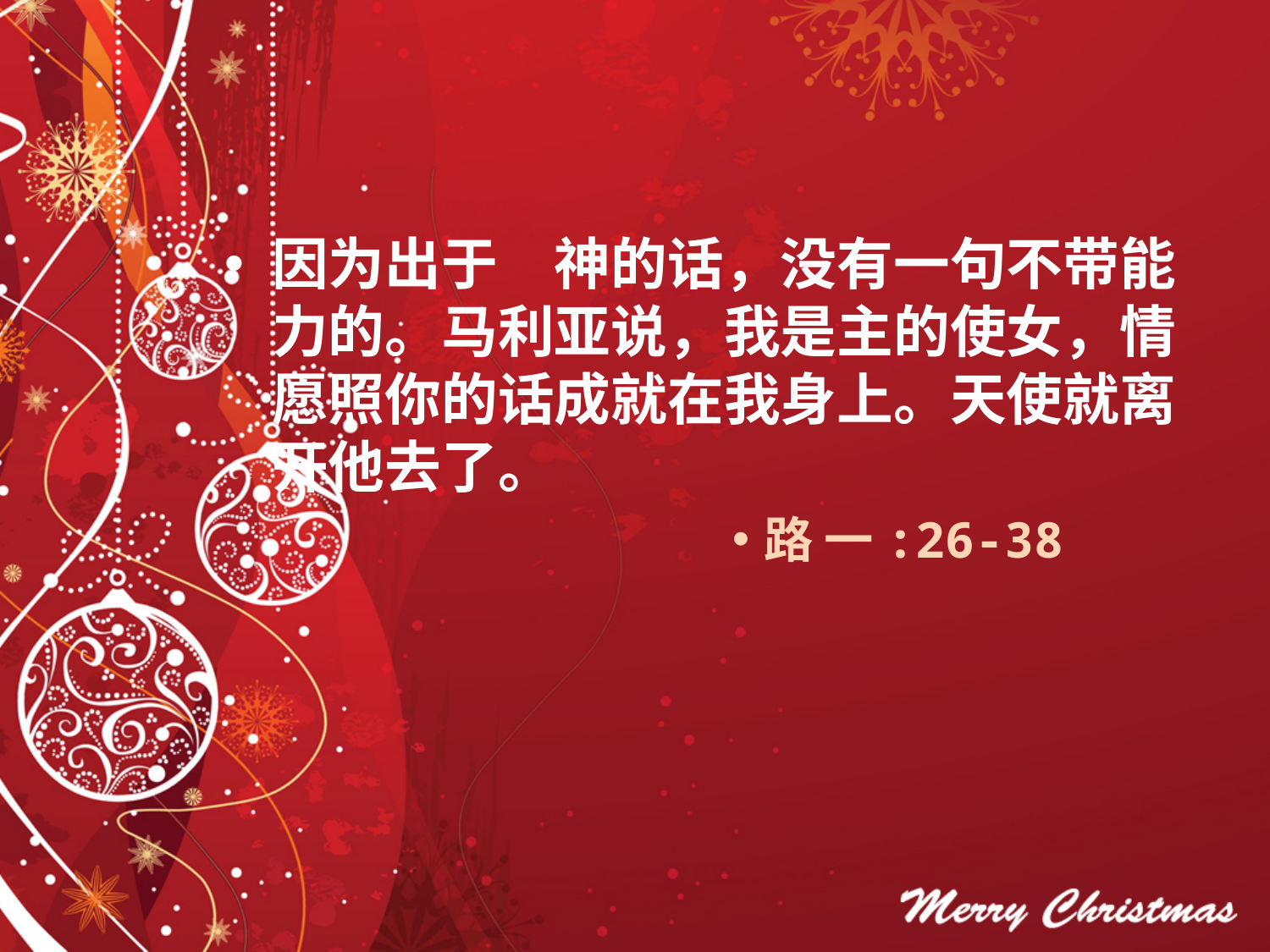

因为出于　神的话，没有一句不带能力的。马利亚说，我是主的使女，情愿照你的话成就在我身上。天使就离开他去了。
路 一:26-38